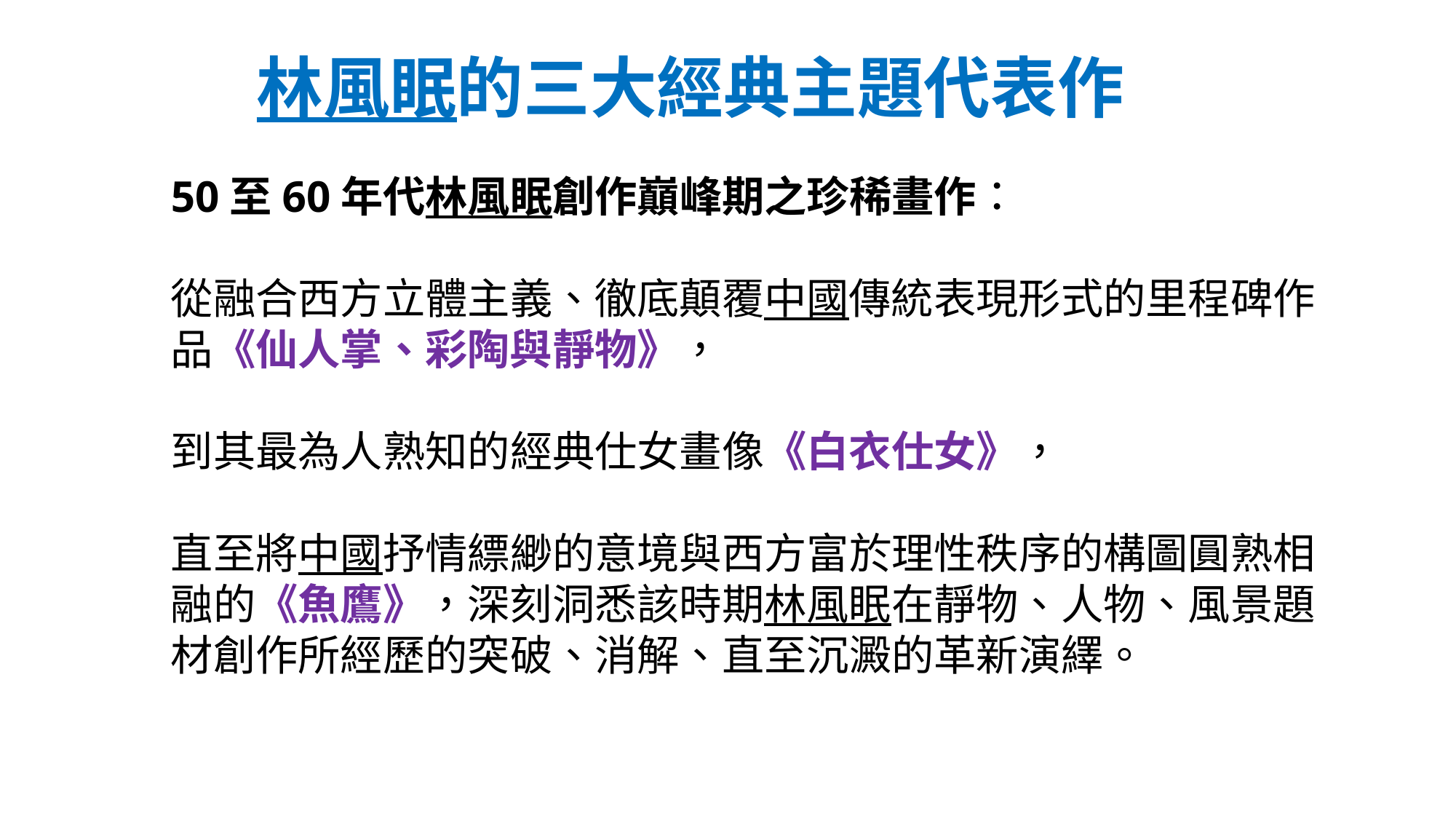

林風眠的三大經典主題代表作
50至60年代林風眠創作巔峰期之珍稀畫作：

從融合西方立體主義、徹底顛覆中國傳統表現形式的里程碑作品《仙人掌、彩陶與靜物》，

到其最為人熟知的經典仕女畫像《白衣仕女》，

直至將中國抒情縹緲的意境與西方富於理性秩序的構圖圓熟相融的《魚鷹》，深刻洞悉該時期林風眠在靜物、人物、風景題材創作所經歷的突破、消解、直至沉澱的革新演繹。